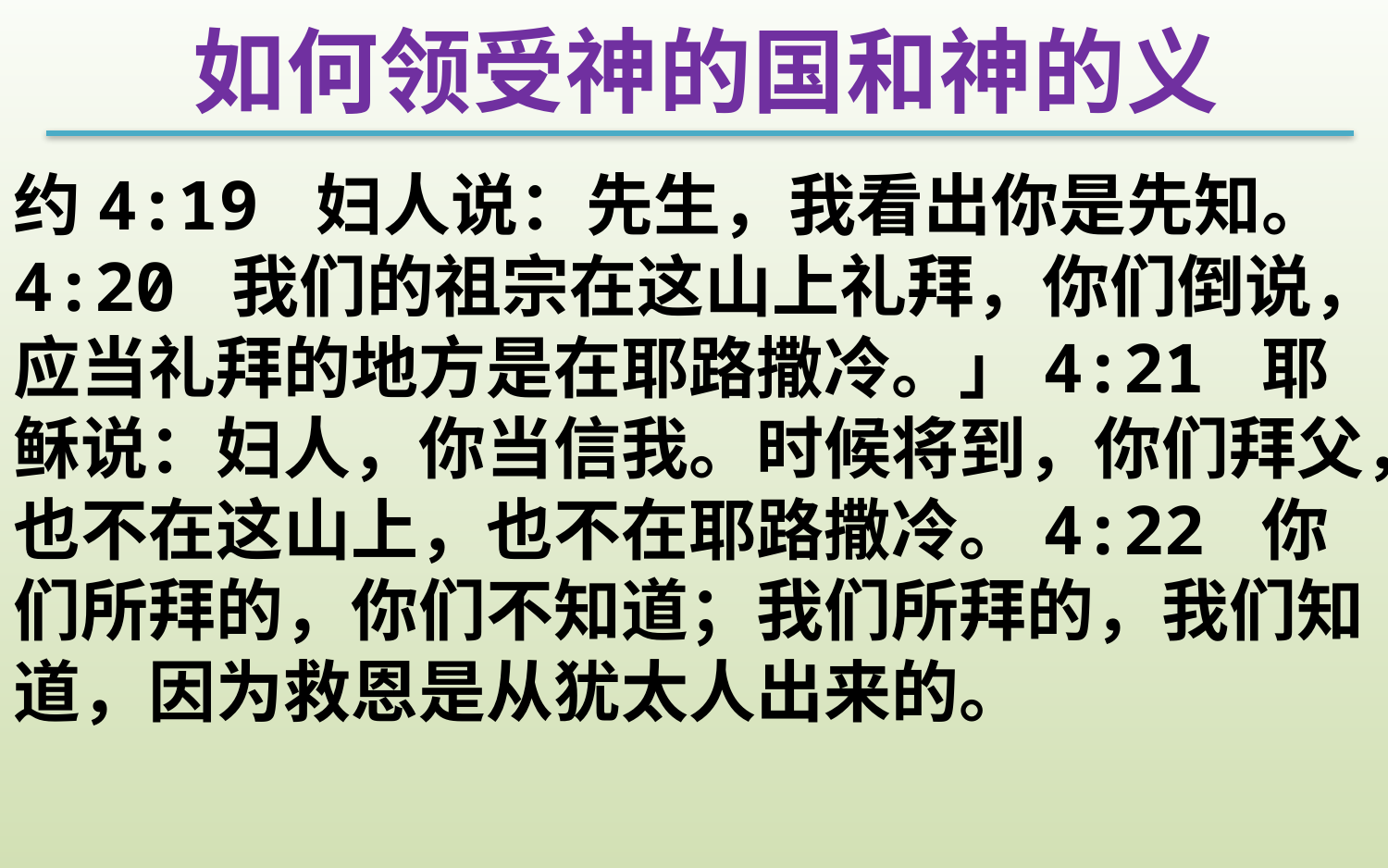

如何领受神的国和神的义
约4:19 妇人说：先生，我看出你是先知。4:20 我们的祖宗在这山上礼拜，你们倒说，应当礼拜的地方是在耶路撒冷。」4:21 耶稣说：妇人，你当信我。时候将到，你们拜父，也不在这山上，也不在耶路撒冷。4:22 你们所拜的，你们不知道；我们所拜的，我们知道，因为救恩是从犹太人出来的。